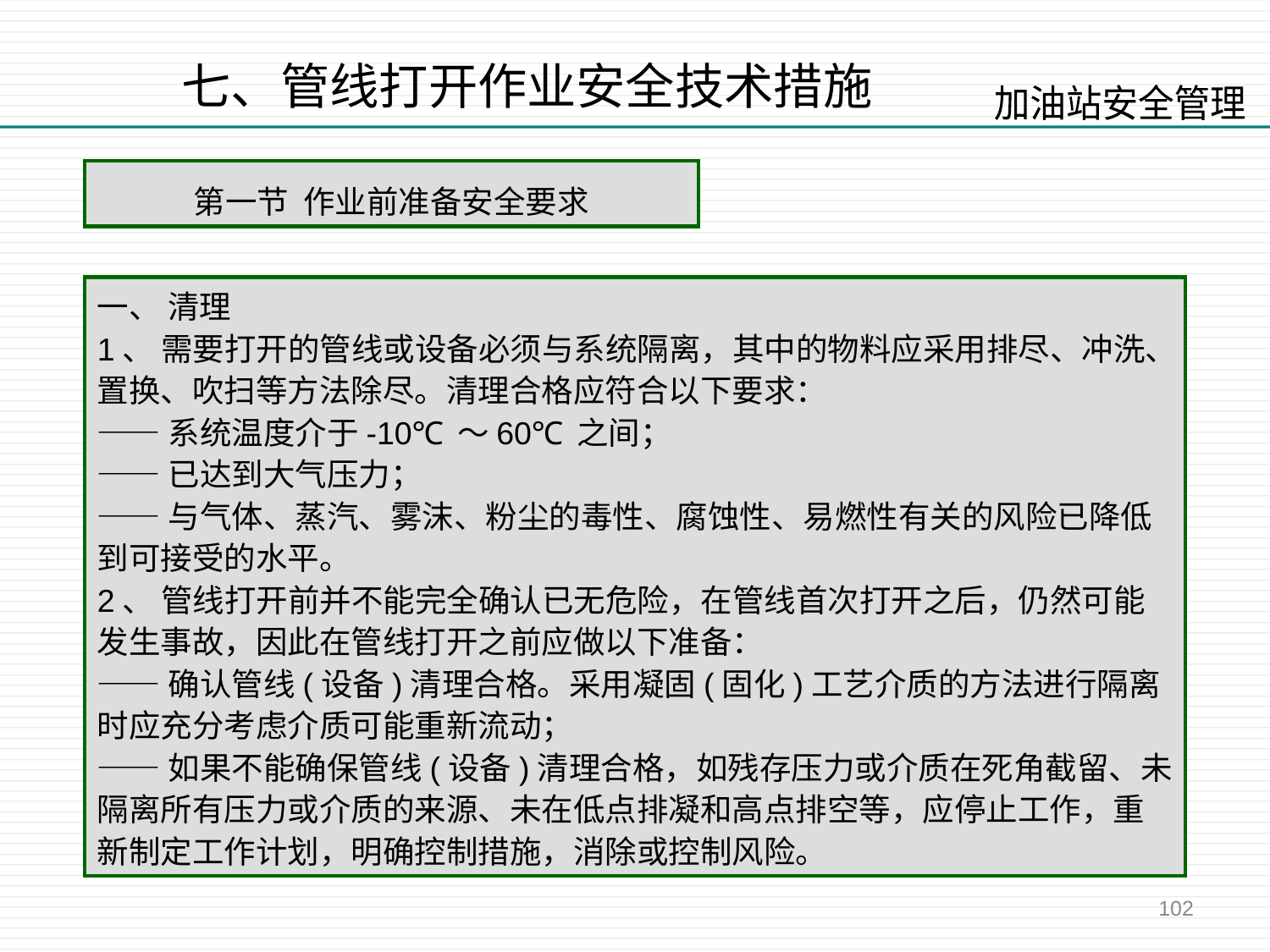

七、管线打开作业安全技术措施
第一节  作业前准备安全要求
一、 清理
1、 需要打开的管线或设备必须与系统隔离，其中的物料应采用排尽、冲洗、置换、吹扫等方法除尽。清理合格应符合以下要求：
——系统温度介于-10℃～60℃之间；
——已达到大气压力；
——与气体、蒸汽、雾沫、粉尘的毒性、腐蚀性、易燃性有关的风险已降低到可接受的水平。
2、 管线打开前并不能完全确认已无危险，在管线首次打开之后，仍然可能发生事故，因此在管线打开之前应做以下准备：
——确认管线(设备)清理合格。采用凝固(固化)工艺介质的方法进行隔离时应充分考虑介质可能重新流动；
——如果不能确保管线(设备)清理合格，如残存压力或介质在死角截留、未隔离所有压力或介质的来源、未在低点排凝和高点排空等，应停止工作，重新制定工作计划，明确控制措施，消除或控制风险。
102